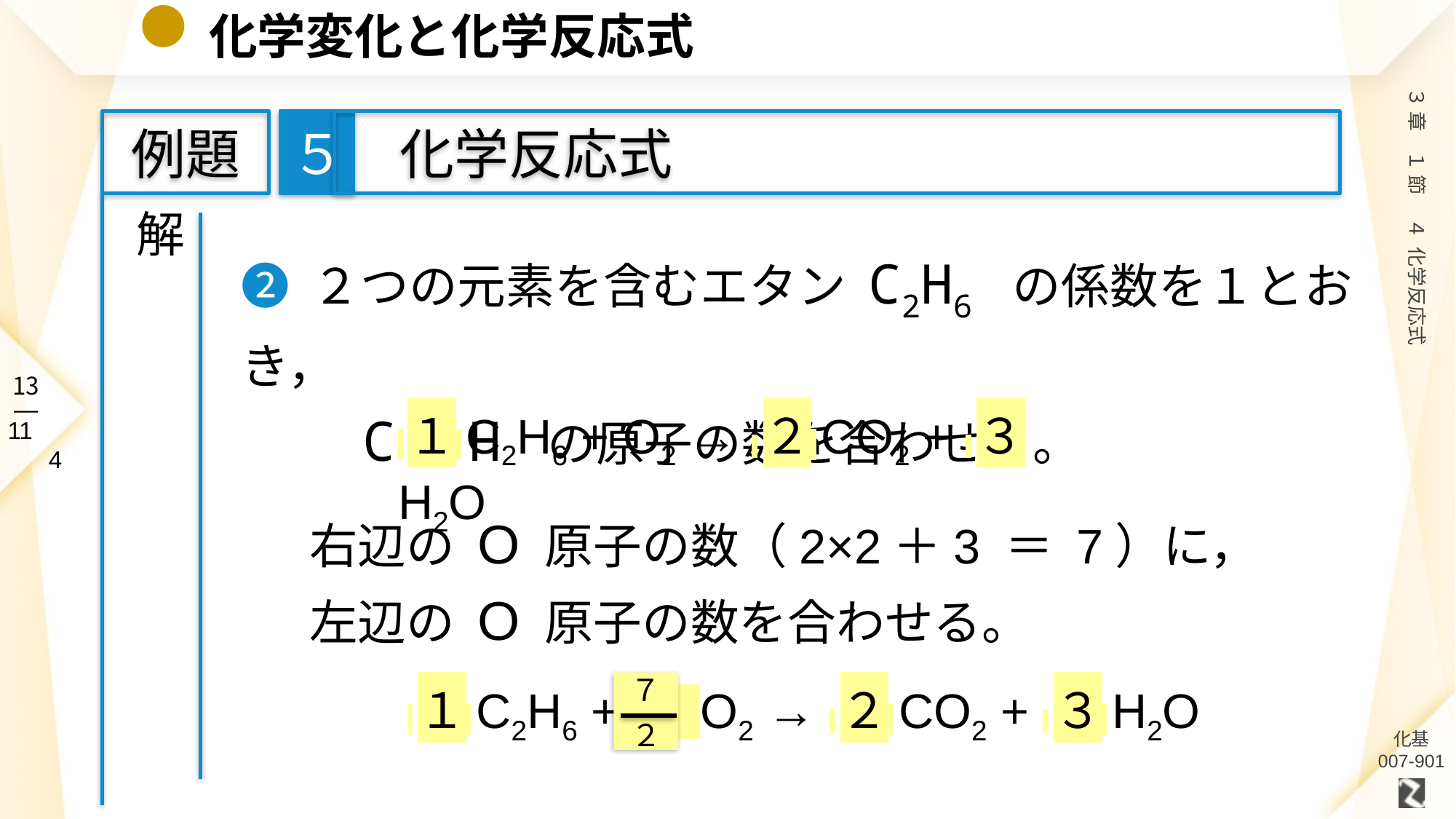

# 化学変化と化学反応式
５
例題
　化学反応式
解
❷ ２つの元素を含むエタン C2H6 の係数を１とおき，
　　C，H の原子の数を合わせる。
 １ C2H6 + O2 →  ２ CO2 +  ３ H2O
右辺の O 原子の数（2×2＋3 ＝ 7）に，
左辺の O 原子の数を合わせる。
７
２

 １ C2H6 +      O2 →  ２ CO2 +  ３ H2O